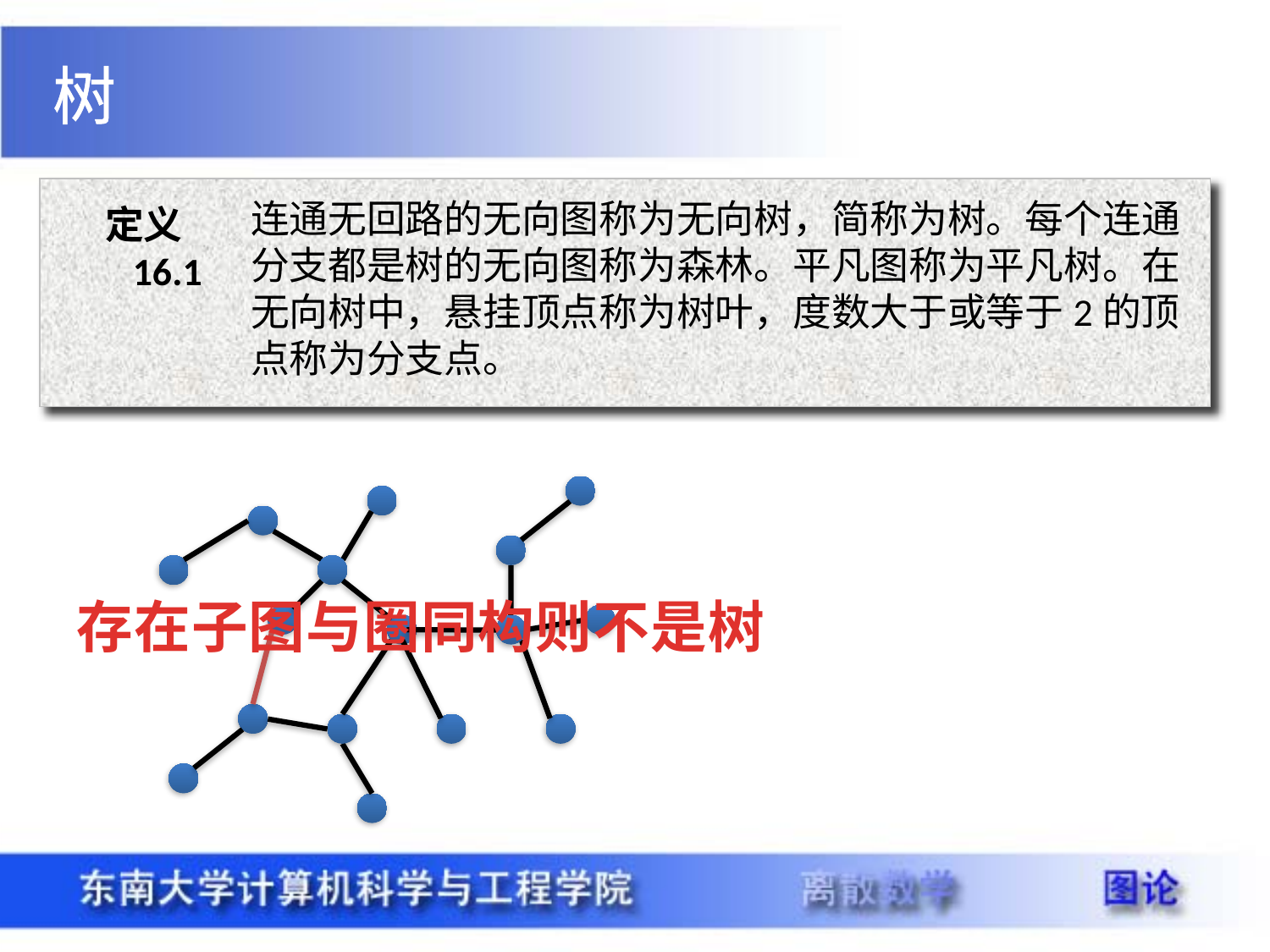

树

连通无回路的无向图称为无向树，简称为树。每个连通分支都是树的无向图称为森林。平凡图称为平凡树。在无向树中，悬挂顶点称为树叶，度数大于或等于2的顶点称为分支点。
定义 16.1

存在子图与圈同构则不是树